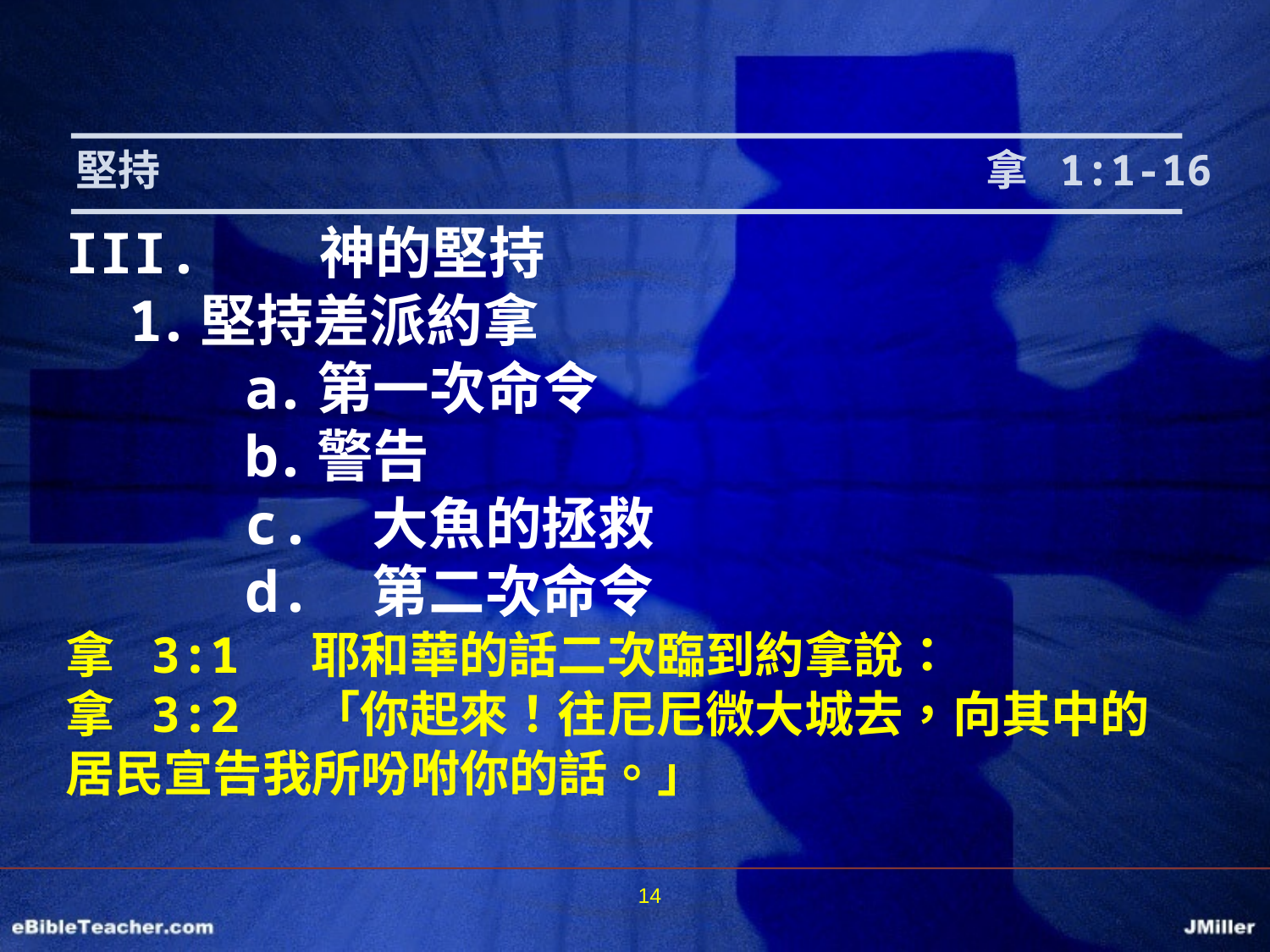

堅持							 拿 1:1-16
III.	神的堅持
堅持差派約拿
第一次命令
警告
c.	大魚的拯救
d.	第二次命令
拿 3:1  耶和華的話二次臨到約拿說：
拿 3:2  「你起來！往尼尼微大城去，向其中的居民宣告我所吩咐你的話。」